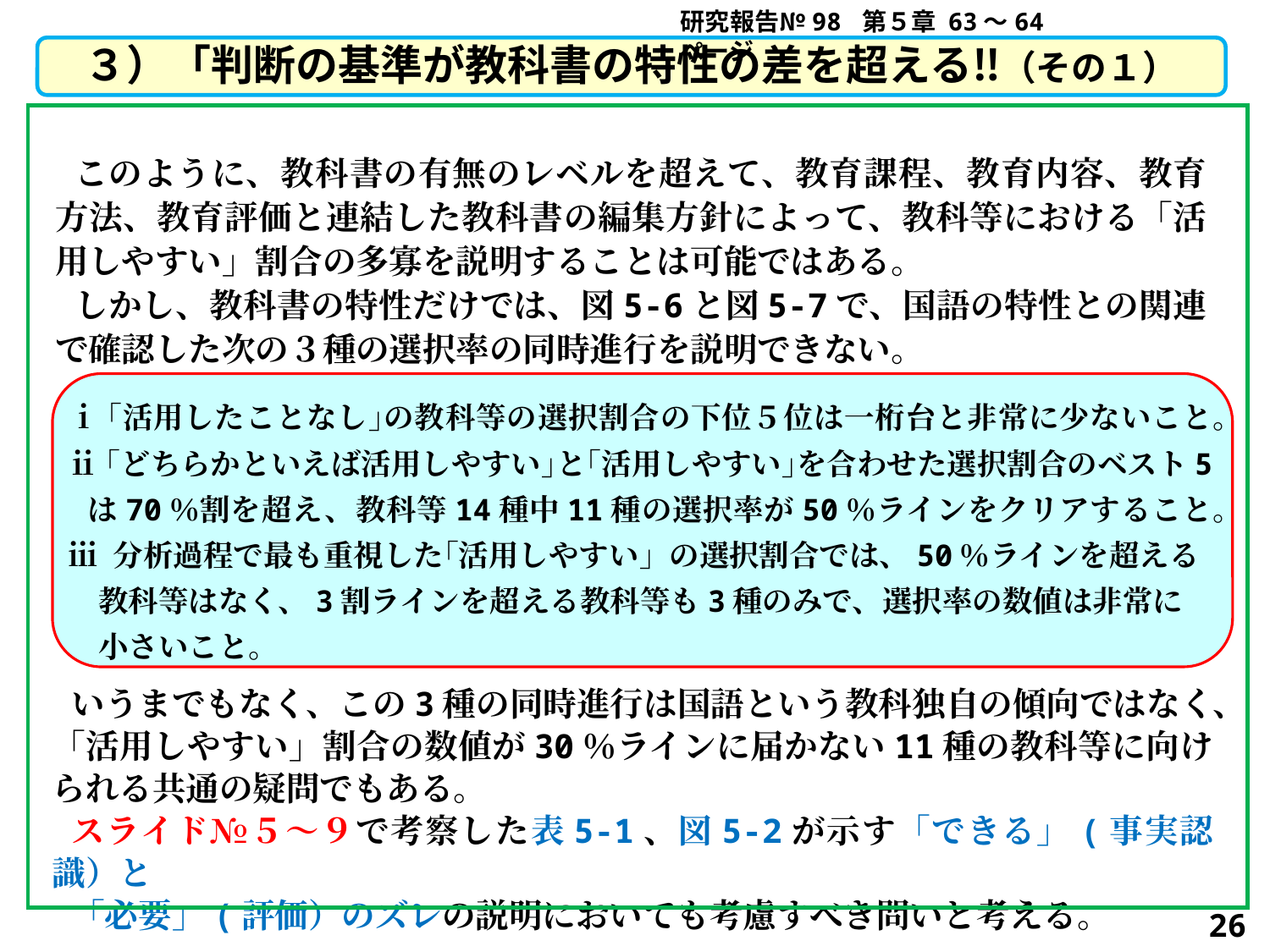

研究報告№98 第５章 63～64ページ
３）「判断の基準が教科書の特性の差を超える‼（その１）

このように、教科書の有無のレベルを超えて、教育課程、教育内容、教育方法、教育評価と連結した教科書の編集方針によって、教科等における「活用しやすい」割合の多寡を説明することは可能ではある。
しかし、教科書の特性だけでは、図5-6と図5-7で、国語の特性との関連で確認した次の３種の選択率の同時進行を説明できない。

ⅰ｢活用したことなし｣の教科等の選択割合の下位５位は一桁台と非常に少ないこと。
ⅱ｢どちらかといえば活用しやすい｣と｢活用しやすい｣を合わせた選択割合のベスト5は70％割を超え、教科等14種中11種の選択率が50％ラインをクリアすること。
ⅲ 分析過程で最も重視した｢活用しやすい」の選択割合では、50％ラインを超える
　教科等はなく、3割ラインを超える教科等も3種のみで、選択率の数値は非常に
　小さいこと。
いうまでもなく、この3種の同時進行は国語という教科独自の傾向ではなく、「活用しやすい」割合の数値が30％ラインに届かない11種の教科等に向けられる共通の疑問でもある。
スライド№５～９で考察した表5-1、図5-2が示す「できる」(事実認識）と
「必要」(評価）のズレの説明においても考慮すべき問いと考える。
26